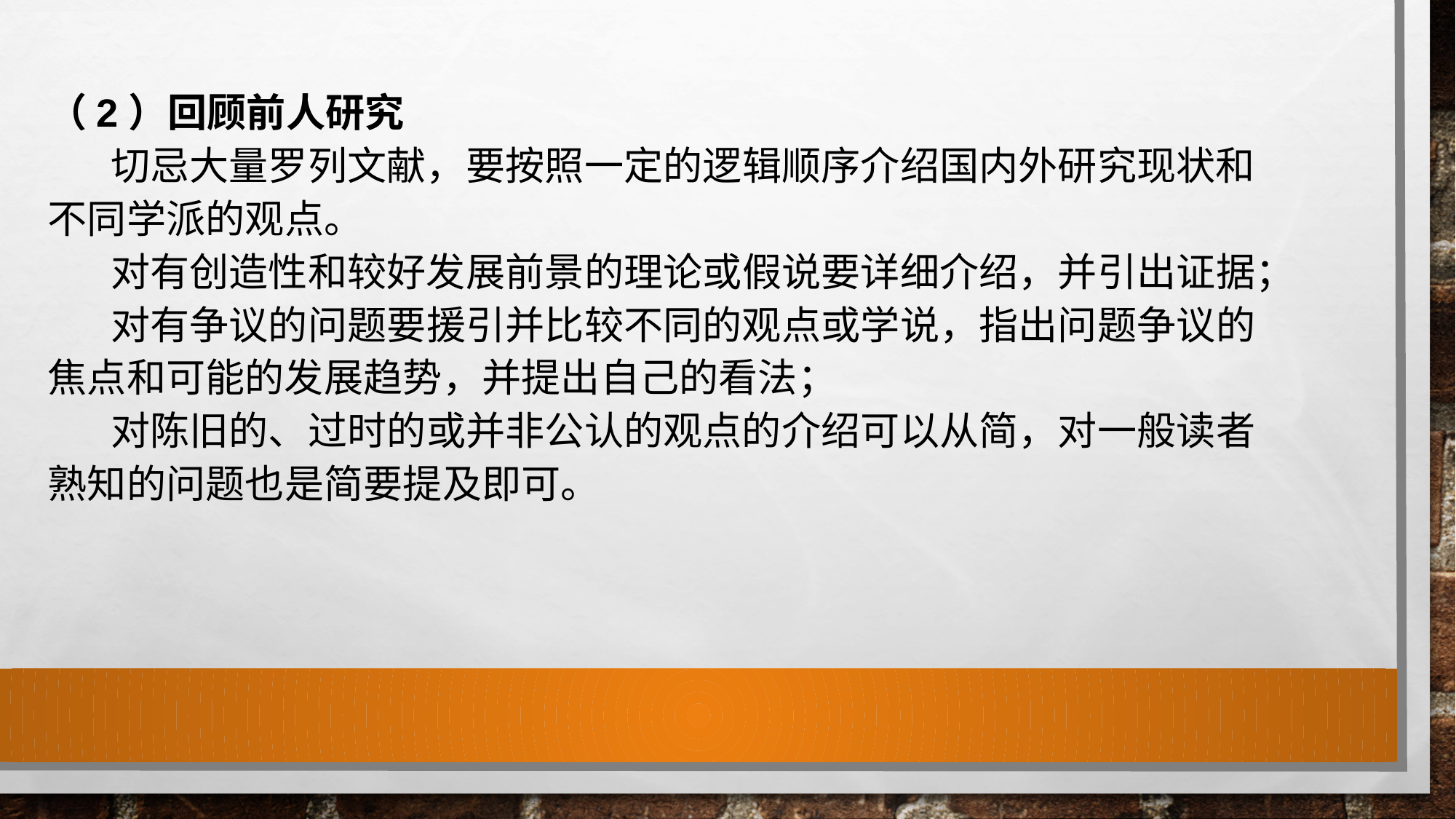

（2）回顾前人研究
      切忌大量罗列文献，要按照一定的逻辑顺序介绍国内外研究现状和不同学派的观点。
      对有创造性和较好发展前景的理论或假说要详细介绍，并引出证据；
      对有争议的问题要援引并比较不同的观点或学说，指出问题争议的焦点和可能的发展趋势，并提出自己的看法；
      对陈旧的、过时的或并非公认的观点的介绍可以从简，对一般读者熟知的问题也是简要提及即可。